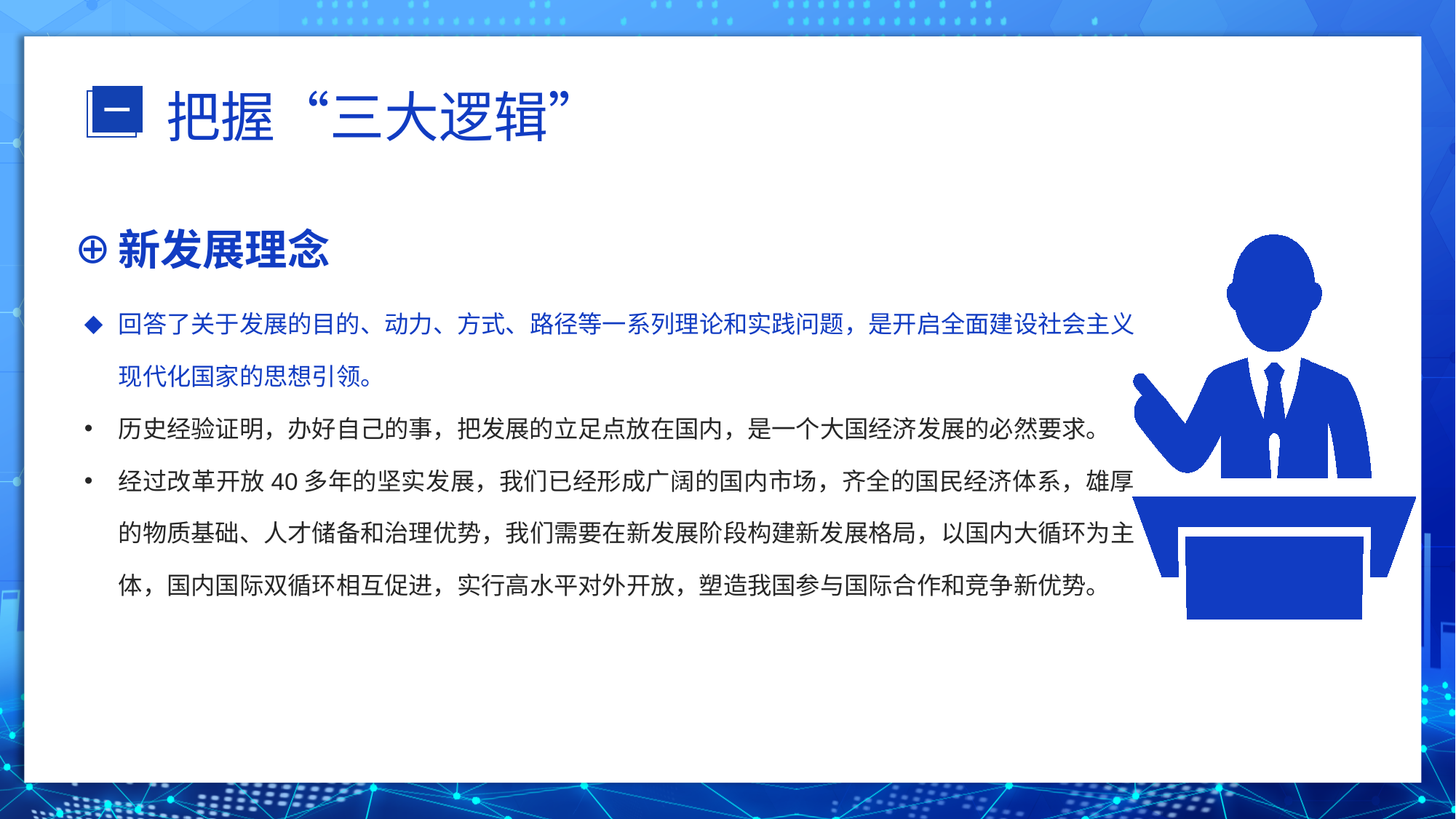

新发展理念

回答了关于发展的目的、动力、方式、路径等一系列理论和实践问题，是开启全面建设社会主义现代化国家的思想引领。
历史经验证明，办好自己的事，把发展的立足点放在国内，是一个大国经济发展的必然要求。
经过改革开放40多年的坚实发展，我们已经形成广阔的国内市场，齐全的国民经济体系，雄厚的物质基础、人才储备和治理优势，我们需要在新发展阶段构建新发展格局，以国内大循环为主体，国内国际双循环相互促进，实行高水平对外开放，塑造我国参与国际合作和竞争新优势。